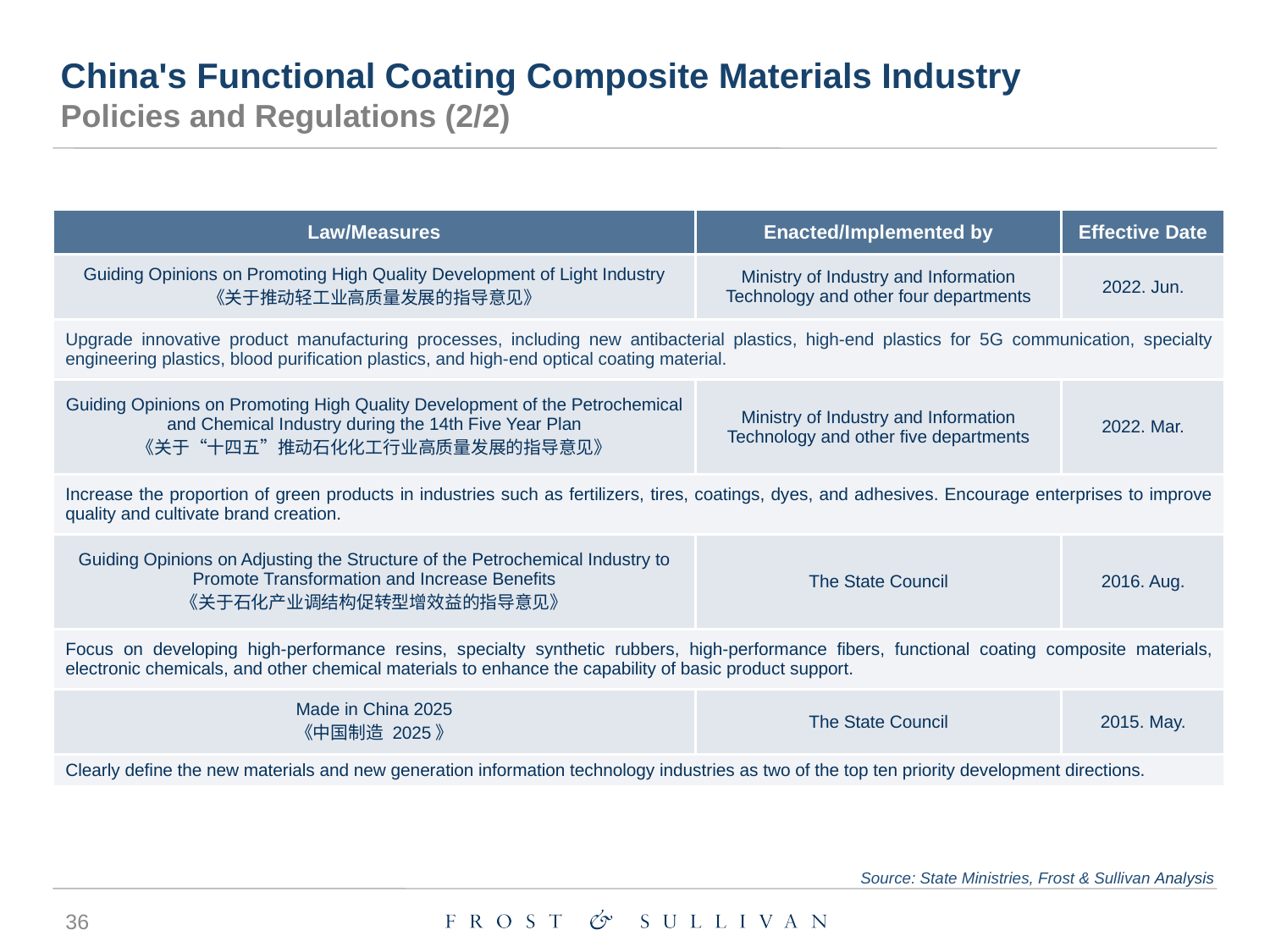

China's Functional Coating Composite Materials Industry
Policies and Regulations (2/2)
| Law/Measures | Enacted/Implemented by | Effective Date |
| --- | --- | --- |
| Guiding Opinions on Promoting High Quality Development of Light Industry 《关于推动轻工业高质量发展的指导意见》 | Ministry of Industry and Information Technology and other four departments | 2022. Jun. |
| Upgrade innovative product manufacturing processes, including new antibacterial plastics, high-end plastics for 5G communication, specialty engineering plastics, blood purification plastics, and high-end optical coating material. |  |  |
| Guiding Opinions on Promoting High Quality Development of the Petrochemical and Chemical Industry during the 14th Five Year Plan 《关于“十四五”推动石化化工行业高质量发展的指导意见》 | Ministry of Industry and Information Technology and other five departments | 2022. Mar. |
| Increase the proportion of green products in industries such as fertilizers, tires, coatings, dyes, and adhesives. Encourage enterprises to improve quality and cultivate brand creation. |  |  |
| Guiding Opinions on Adjusting the Structure of the Petrochemical Industry to Promote Transformation and Increase Benefits 《关于石化产业调结构促转型增效益的指导意见》 | The State Council | 2016. Aug. |
| Focus on developing high-performance resins, specialty synthetic rubbers, high-performance fibers, functional coating composite materials, electronic chemicals, and other chemical materials to enhance the capability of basic product support. |  |  |
| Made in China 2025 《中国制造 2025》 | The State Council | 2015. May. |
| Clearly define the new materials and new generation information technology industries as two of the top ten priority development directions. |  |  |
Source: State Ministries, Frost & Sullivan Analysis
36